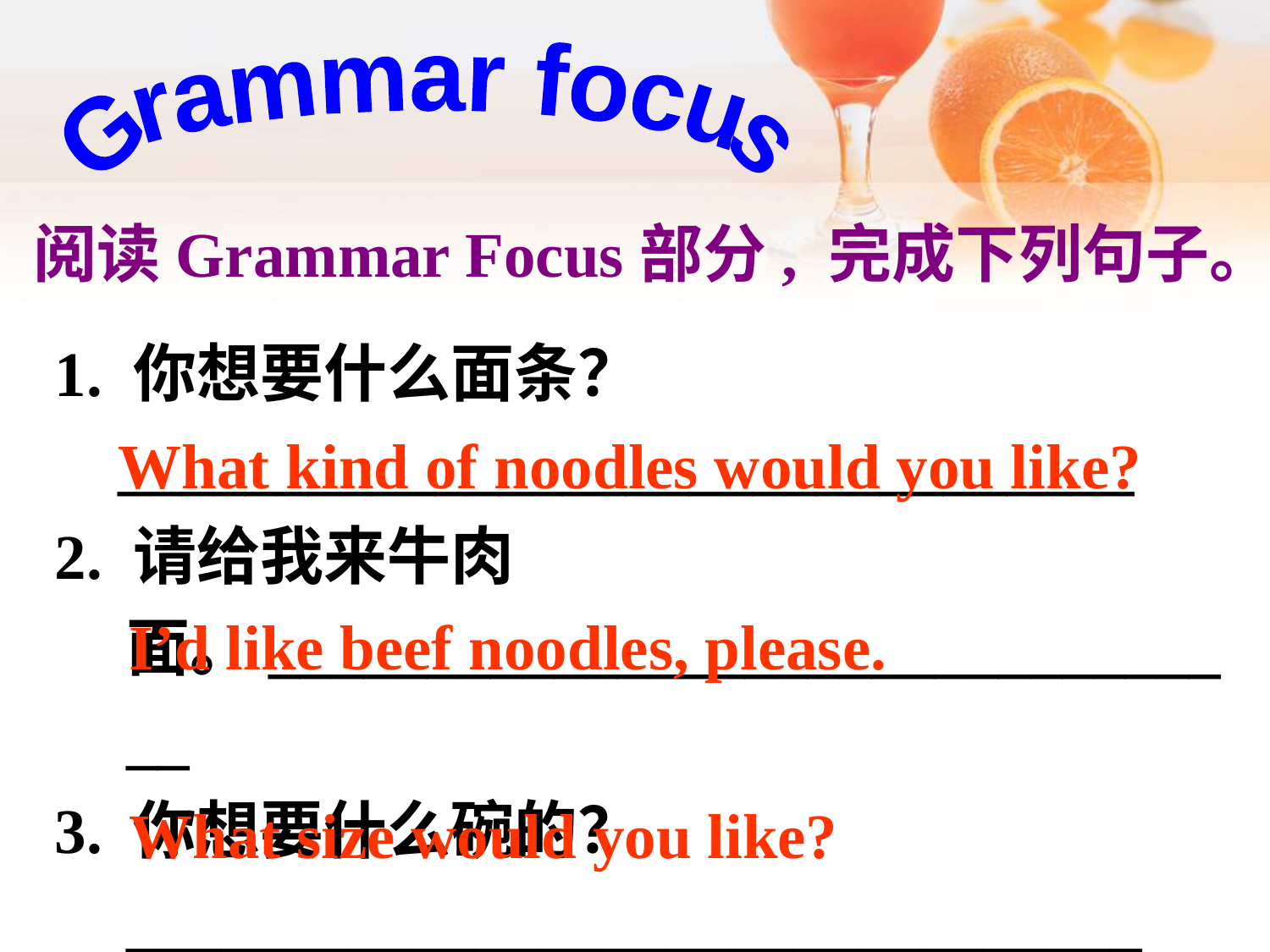

Grammar focus
阅读Grammar Focus部分, 完成下列句子。
1. 你想要什么面条？
    ________________________________
2. 请给我来牛肉面。________________________________
3. 你想要什么碗的？________________________________
What kind of noodles would you like?
I’d like beef noodles, please.
What size would you like?